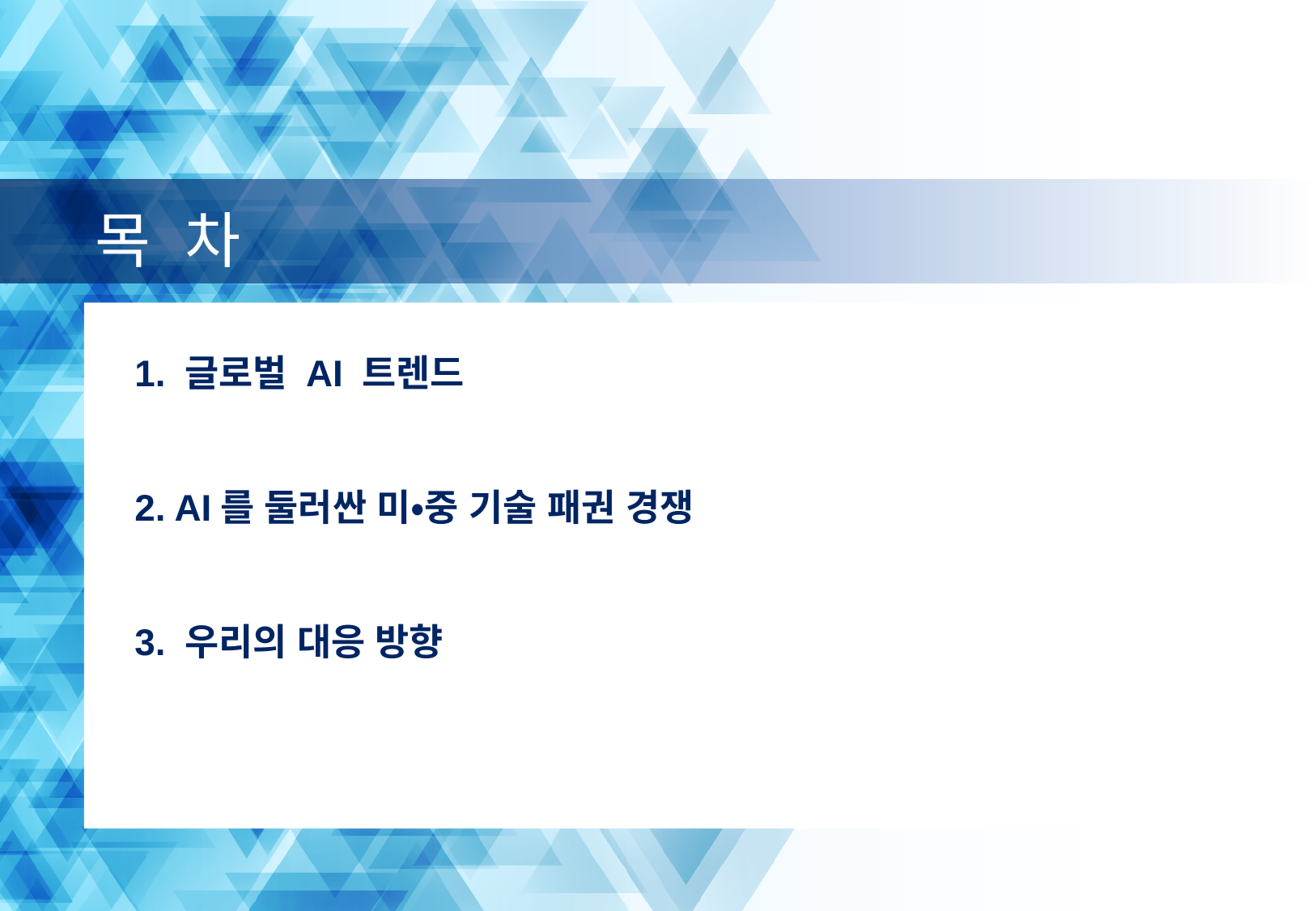

# 목  차
1. 글로벌 AI 트렌드

2. AI를 둘러싼 미•중 기술 패권 경쟁

3. 우리의 대응 방향